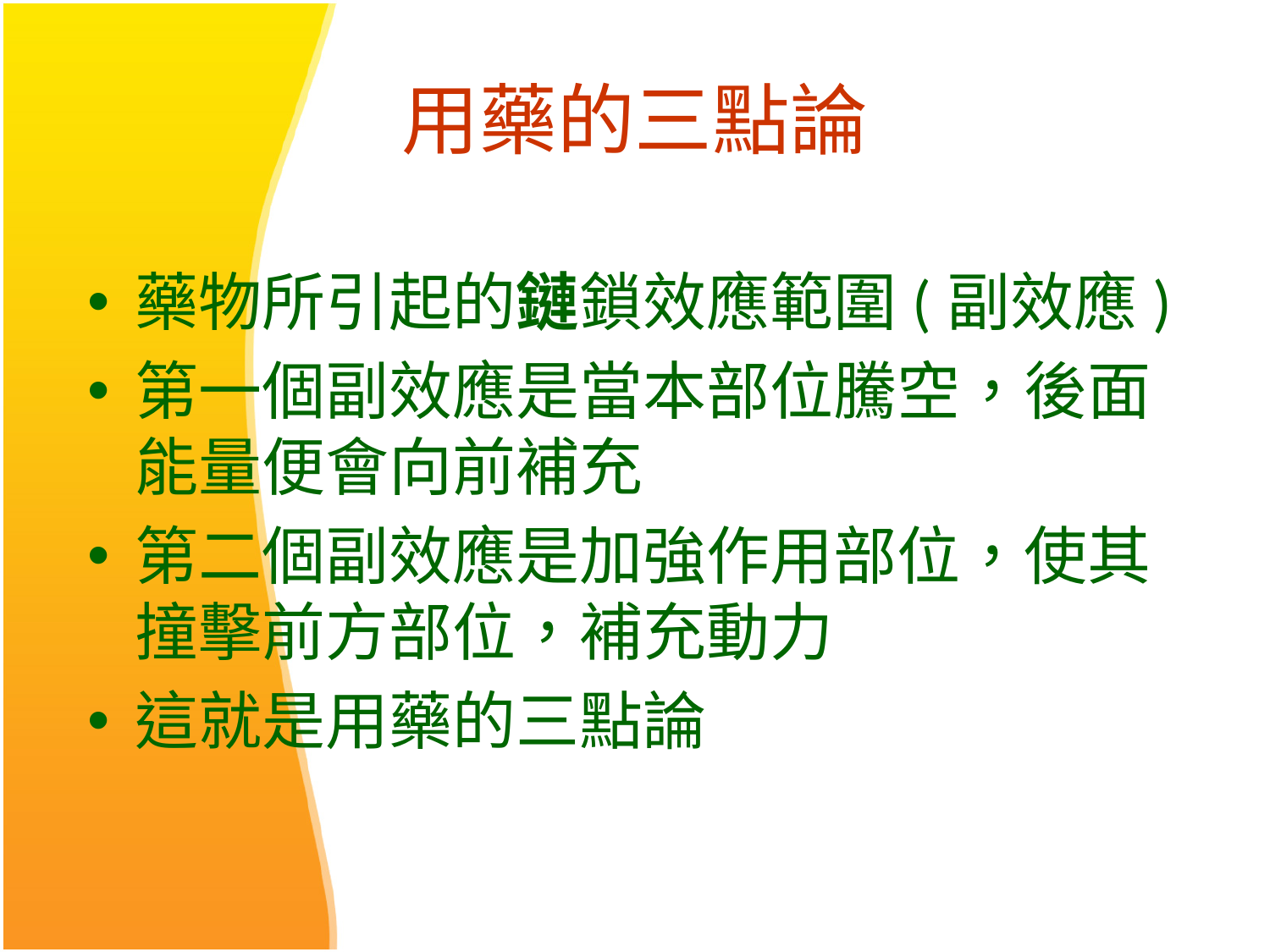

# 用藥的三點論
藥物所引起的鏈鎖效應範圍(副效應)
第一個副效應是當本部位騰空，後面能量便會向前補充
第二個副效應是加強作用部位，使其撞擊前方部位，補充動力
這就是用藥的三點論